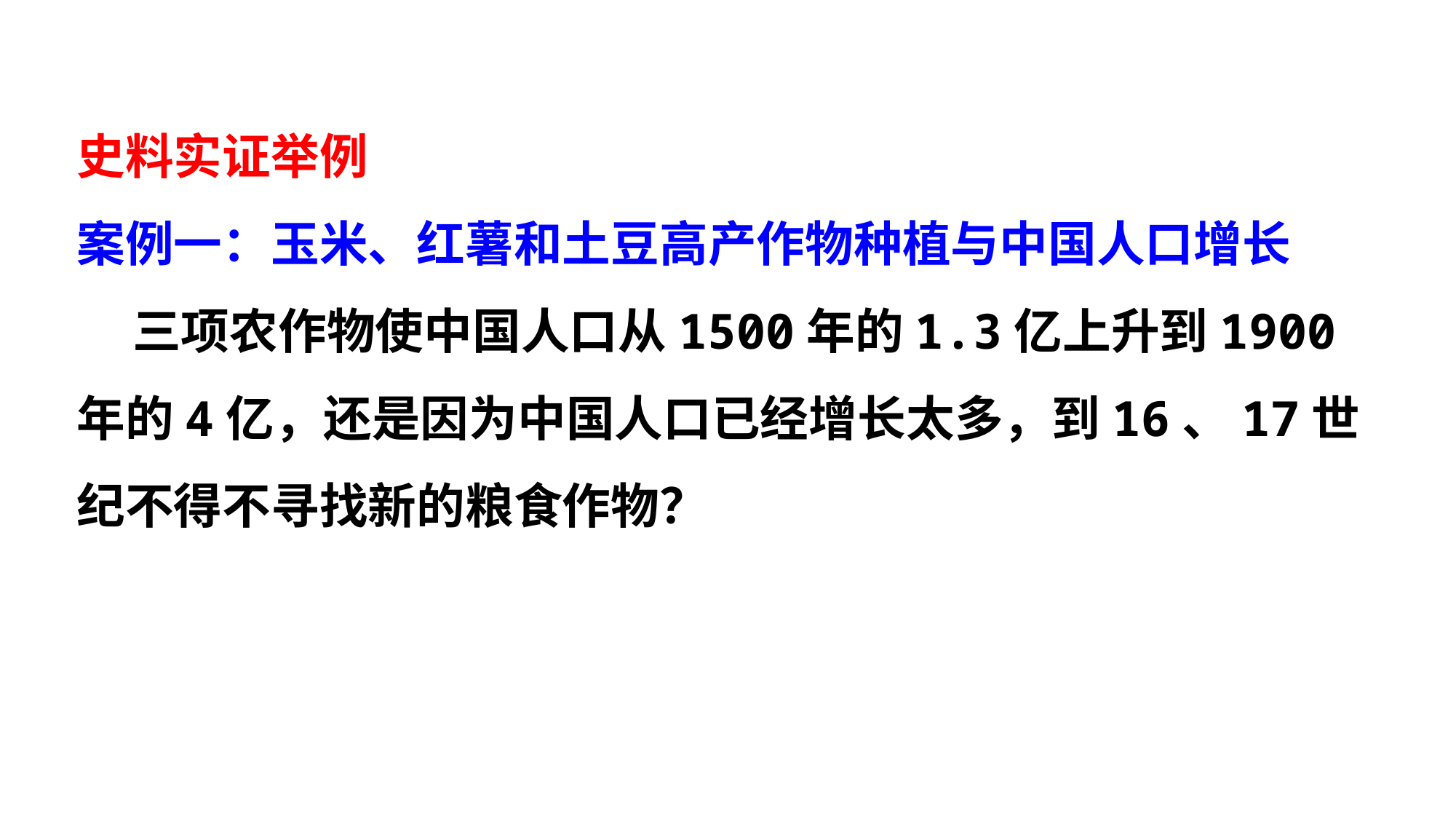

史料实证举例
案例一：玉米、红薯和土豆高产作物种植与中国人口增长
    三项农作物使中国人口从1500年的1.3亿上升到1900年的4亿，还是因为中国人口已经增长太多，到16、17世纪不得不寻找新的粮食作物？